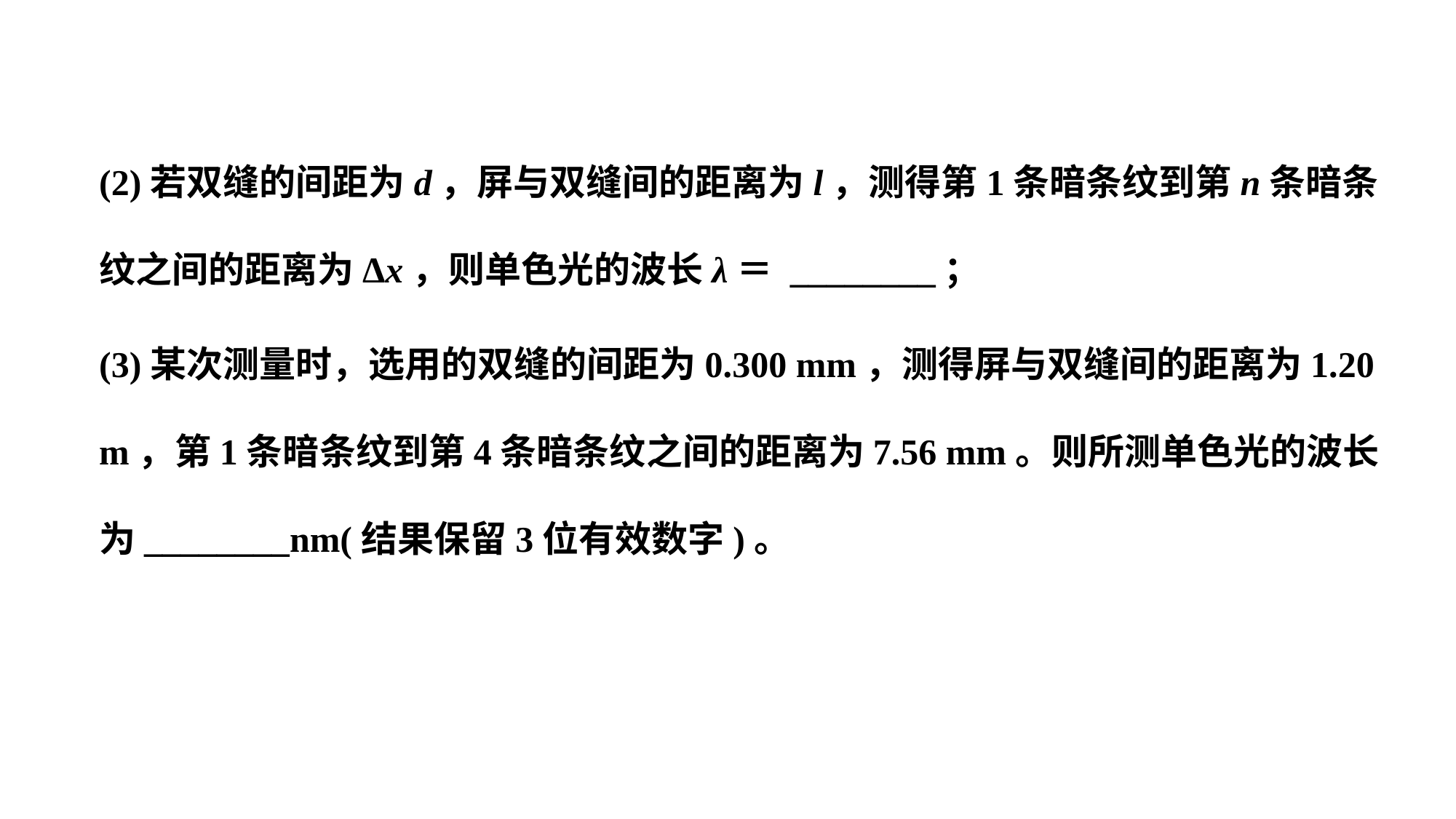

(2)若双缝的间距为d，屏与双缝间的距离为l，测得第1条暗条纹到第n条暗条纹之间的距离为Δx，则单色光的波长λ＝ ________；
(3)某次测量时，选用的双缝的间距为0.300 mm，测得屏与双缝间的距离为1.20 m，第1条暗条纹到第4条暗条纹之间的距离为7.56 mm。则所测单色光的波长为________nm(结果保留3位有效数字)。